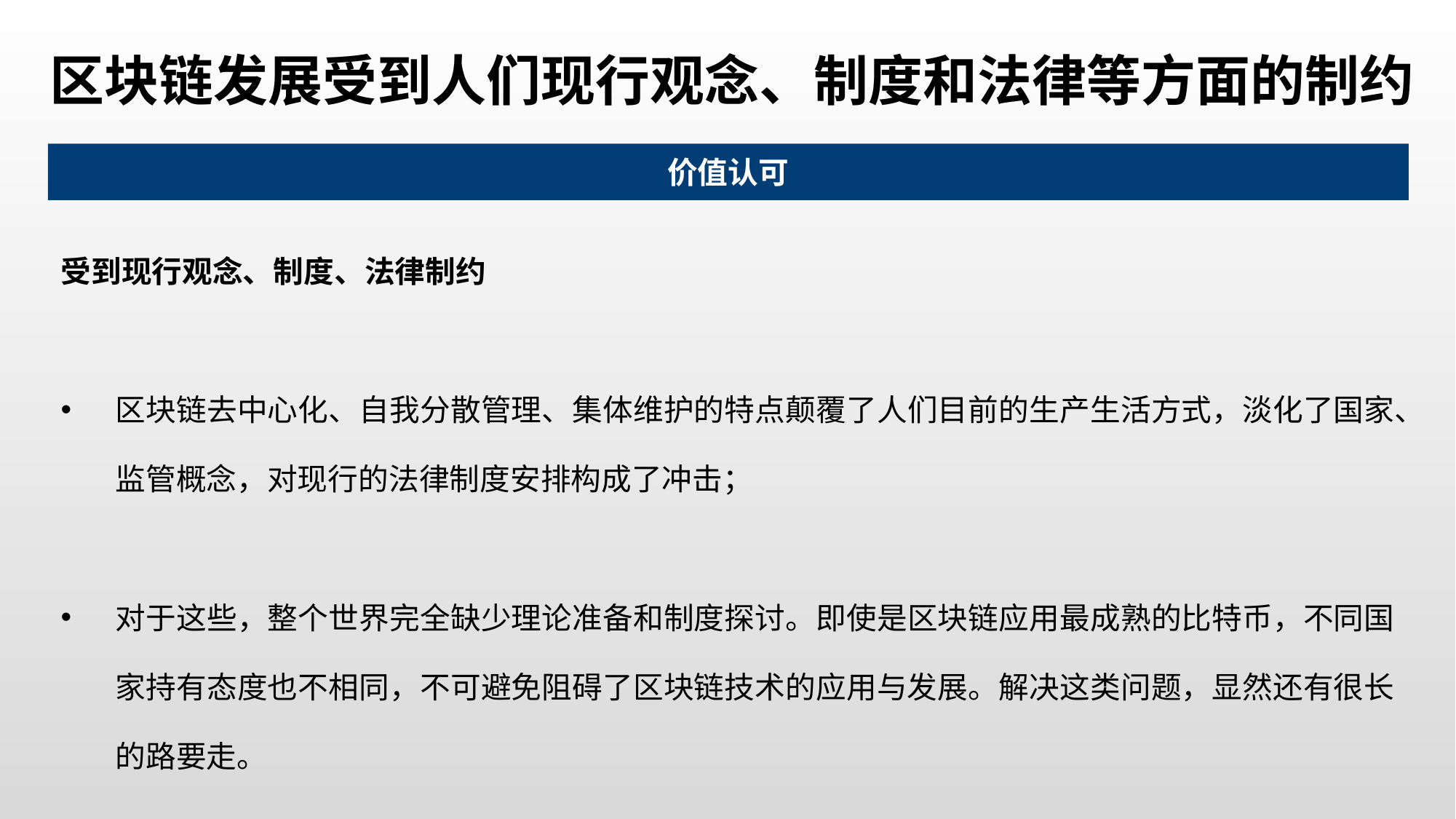

区块链发展受到人们现行观念、制度和法律等方面的制约
价值认可
受到现行观念、制度、法律制约

区块链去中心化、自我分散管理、集体维护的特点颠覆了人们目前的生产生活方式，淡化了国家、监管概念，对现行的法律制度安排构成了冲击；

对于这些，整个世界完全缺少理论准备和制度探讨。即使是区块链应用最成熟的比特币，不同国家持有态度也不相同，不可避免阻碍了区块链技术的应用与发展。解决这类问题，显然还有很长的路要走。